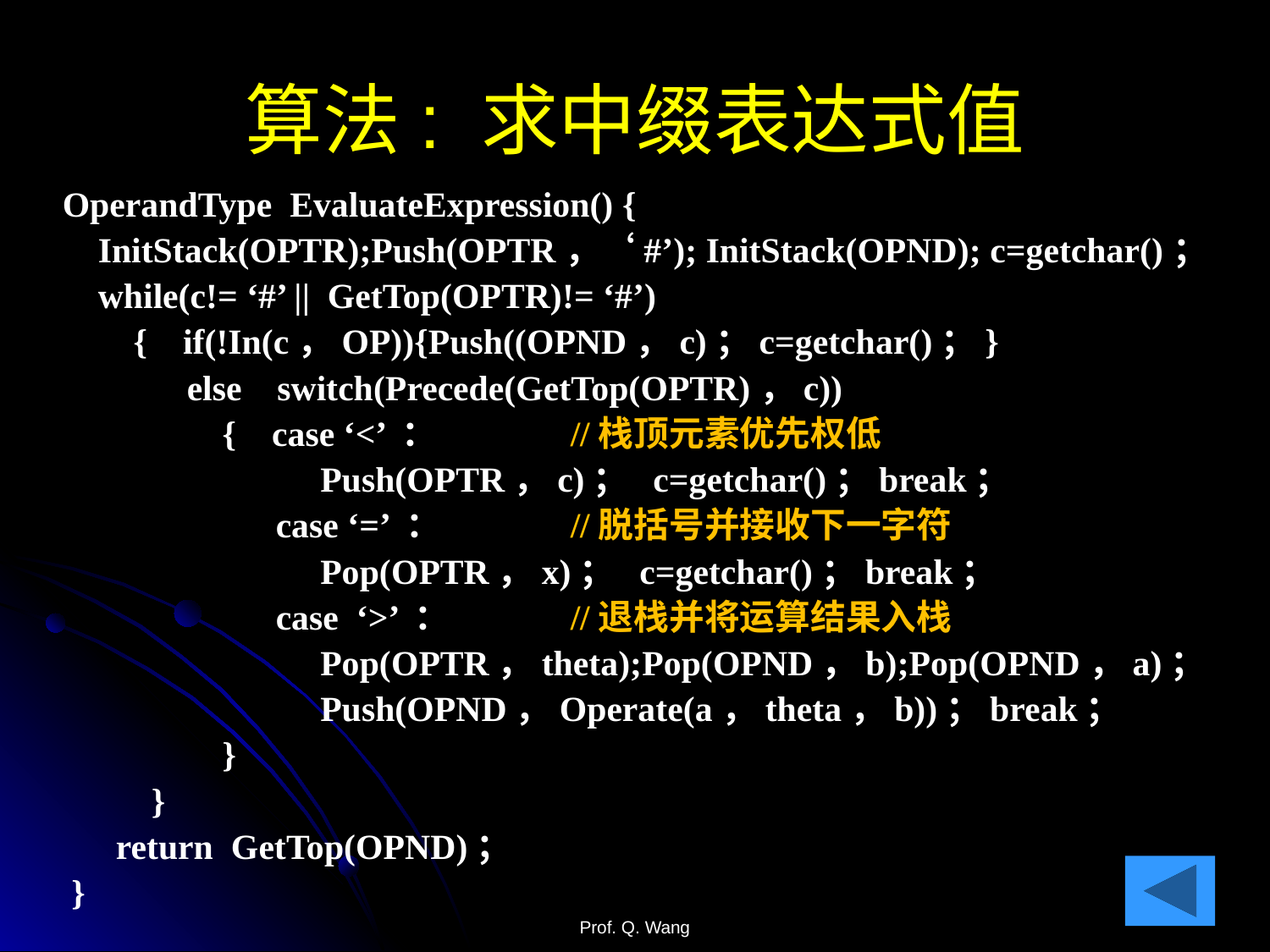

算法: 求中缀表达式值
OperandType  EvaluateExpression() {
    InitStack(OPTR);Push(OPTR，‘#’); InitStack(OPND); c=getchar()；
    while(c!= ‘#’ ||  GetTop(OPTR)!= ‘#’)
        {    if(!In(c，OP)){Push((OPND，c)；c=getchar()；}
              else    switch(Precede(GetTop(OPTR)，c))
                  {    case ‘<’ ：  	//栈顶元素优先权低
                             Push(OPTR，c)；  c=getchar()；break；
                        case ‘=’ ：		//脱括号并接收下一字符
                             Pop(OPTR，x)；  c=getchar()；break；
                        case  ‘>’ ：  	//退栈并将运算结果入栈
                             Pop(OPTR，theta);Pop(OPND，b);Pop(OPND，a)；
                             Push(OPND，Operate(a，theta，b))；break；
                  }
          }
      return  GetTop(OPND)；
 }

Prof. Q. Wang